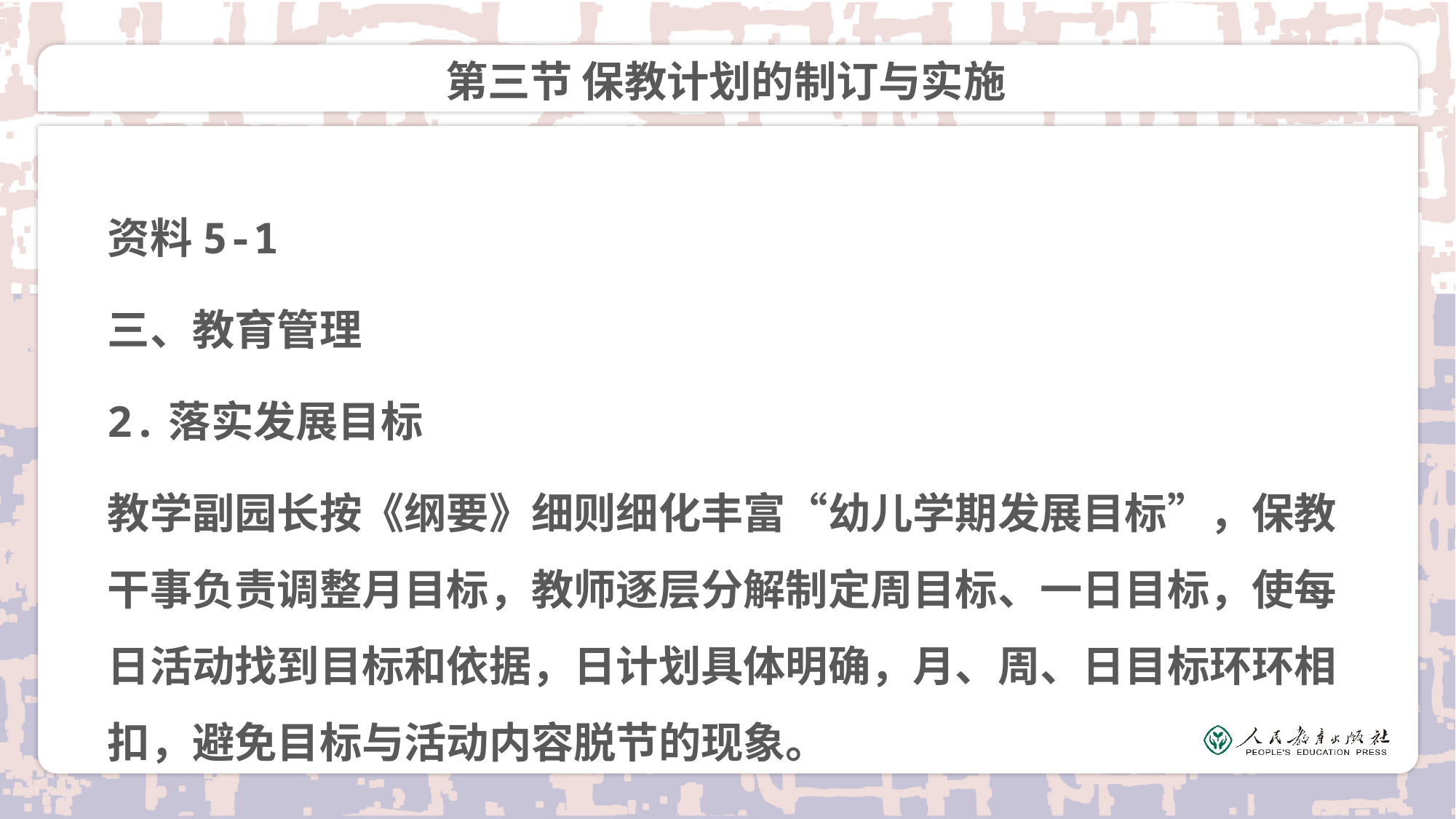

# 第三节 保教计划的制订与实施
资料5-1
三、教育管理
2.落实发展目标
教学副园长按《纲要》细则细化丰富“幼儿学期发展目标”，保教干事负责调整月目标，教师逐层分解制定周目标、一日目标，使每日活动找到目标和依据，日计划具体明确，月、周、日目标环环相扣，避免目标与活动内容脱节的现象。